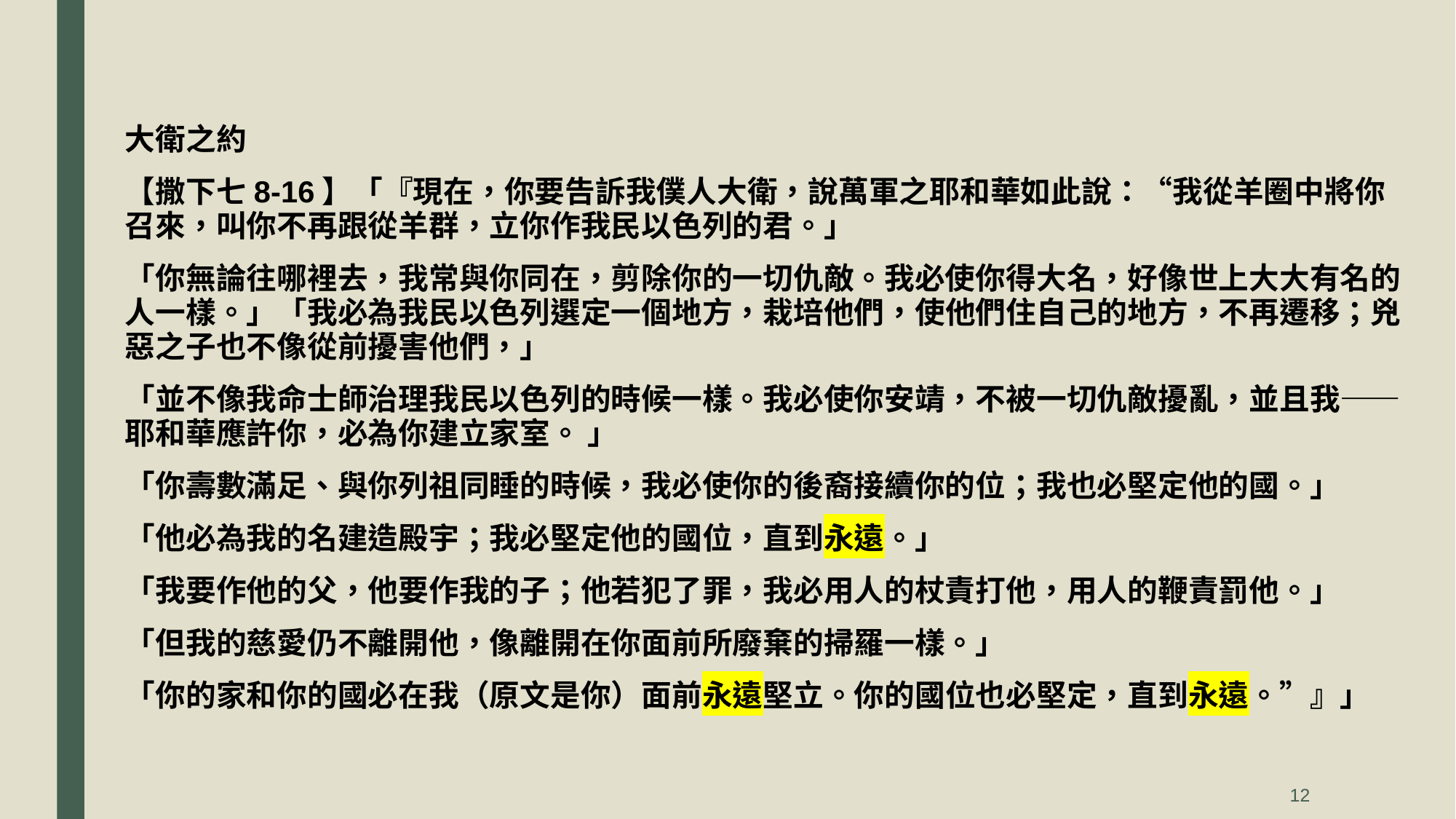

大衛之約
【撒下七8-16】「『現在，你要告訴我僕人大衛，說萬軍之耶和華如此說：“我從羊圈中將你召來，叫你不再跟從羊群，立你作我民以色列的君。」
「你無論往哪裡去，我常與你同在，剪除你的一切仇敵。我必使你得大名，好像世上大大有名的人一樣。」「我必為我民以色列選定一個地方，栽培他們，使他們住自己的地方，不再遷移；兇惡之子也不像從前擾害他們，」
「並不像我命士師治理我民以色列的時候一樣。我必使你安靖，不被一切仇敵擾亂，並且我——耶和華應許你，必為你建立家室。 」
「你壽數滿足、與你列祖同睡的時候，我必使你的後裔接續你的位；我也必堅定他的國。」
「他必為我的名建造殿宇；我必堅定他的國位，直到永遠。」
「我要作他的父，他要作我的子；他若犯了罪，我必用人的杖責打他，用人的鞭責罰他。」
「但我的慈愛仍不離開他，像離開在你面前所廢棄的掃羅一樣。」
「你的家和你的國必在我（原文是你）面前永遠堅立。你的國位也必堅定，直到永遠。”』」

12